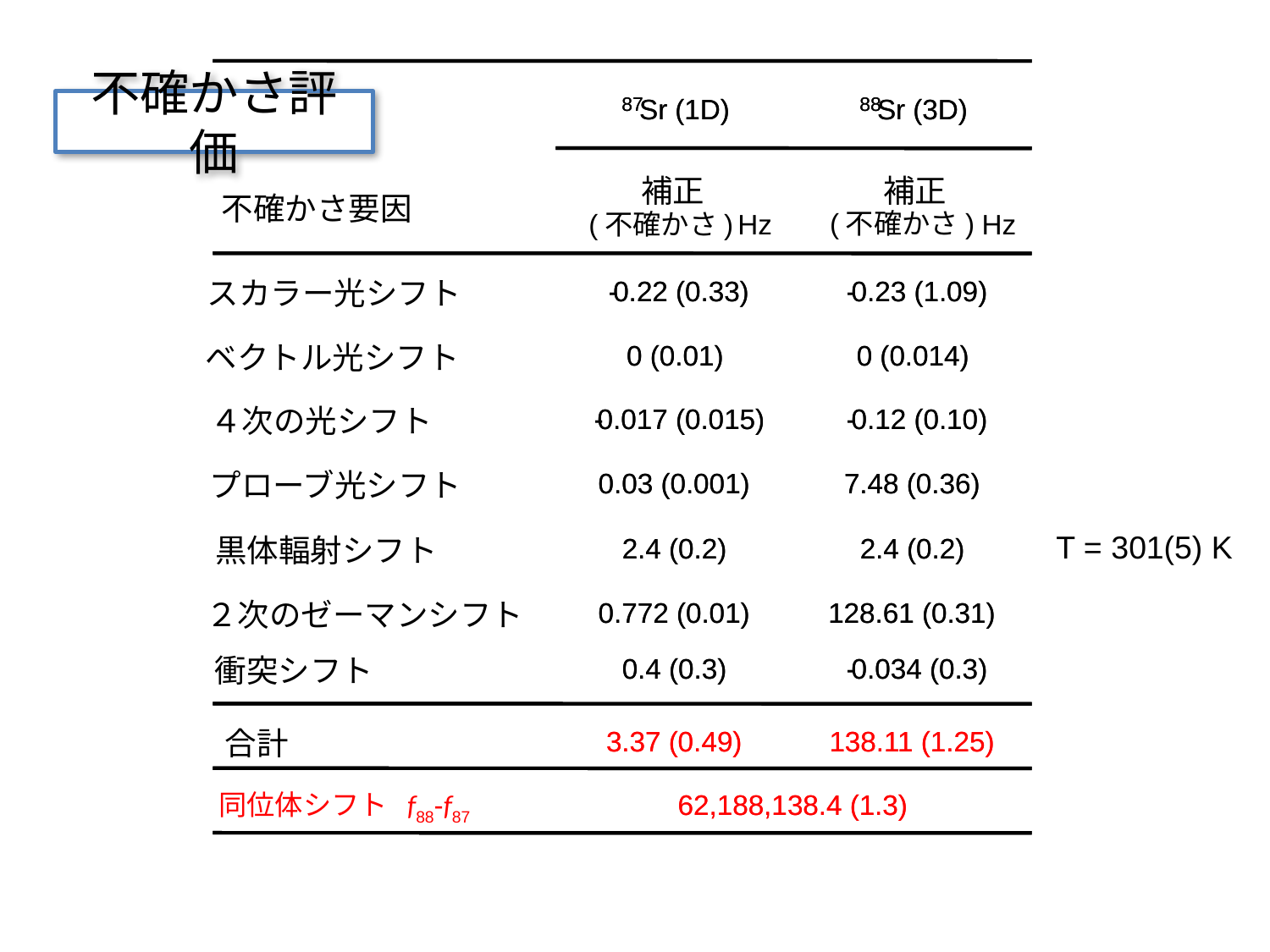

87
87
Sr (1D)
Sr (1D)
88
88
Sr (3D)
Sr (3D)

補正
補正
不確かさ要因
(不確かさ)
(不確かさ)
Hz
Hz

スカラー光シフト
-
-
0.22 (0.33)
0.22 (0.33)
-
-
0.23 (1.09)
0.23 (1.09)

ベクトル光シフト
0 (0.01)
0 (0.01)
0 (0.014)
0 (0.014)

４次の光シフト
-
-
0.017 (0.015)
0.017 (0.015)
-
-
0.12 (0.10)
0.12 (0.10)

プローブ光シフト
0.03 (0.001)
0.03 (0.001)
7.48 (0.36)
7.48 (0.36)

黒体輻射シフト
2.4 (0.2)
2.4 (0.2)
2.4 (0.2)
2.4 (0.2)

２次のゼーマンシフト
0.772 (0.01)
0.772 (0.01)
128.61 (0.31)
128.61 (0.31)

衝突シフト
0.4 (0.3)
0.4 (0.3)
-
-
0.034 (0.3)
0.034 (0.3)

合計
3.37 (0.49)
3.37 (0.49)
138.11 (1.25)
138.11 (1.25)

同位体シフト  f88-f87
62,188,138.4 (1.3)
62,188,138.4 (1.3)

# 不確かさ評価
T = 301(5) K